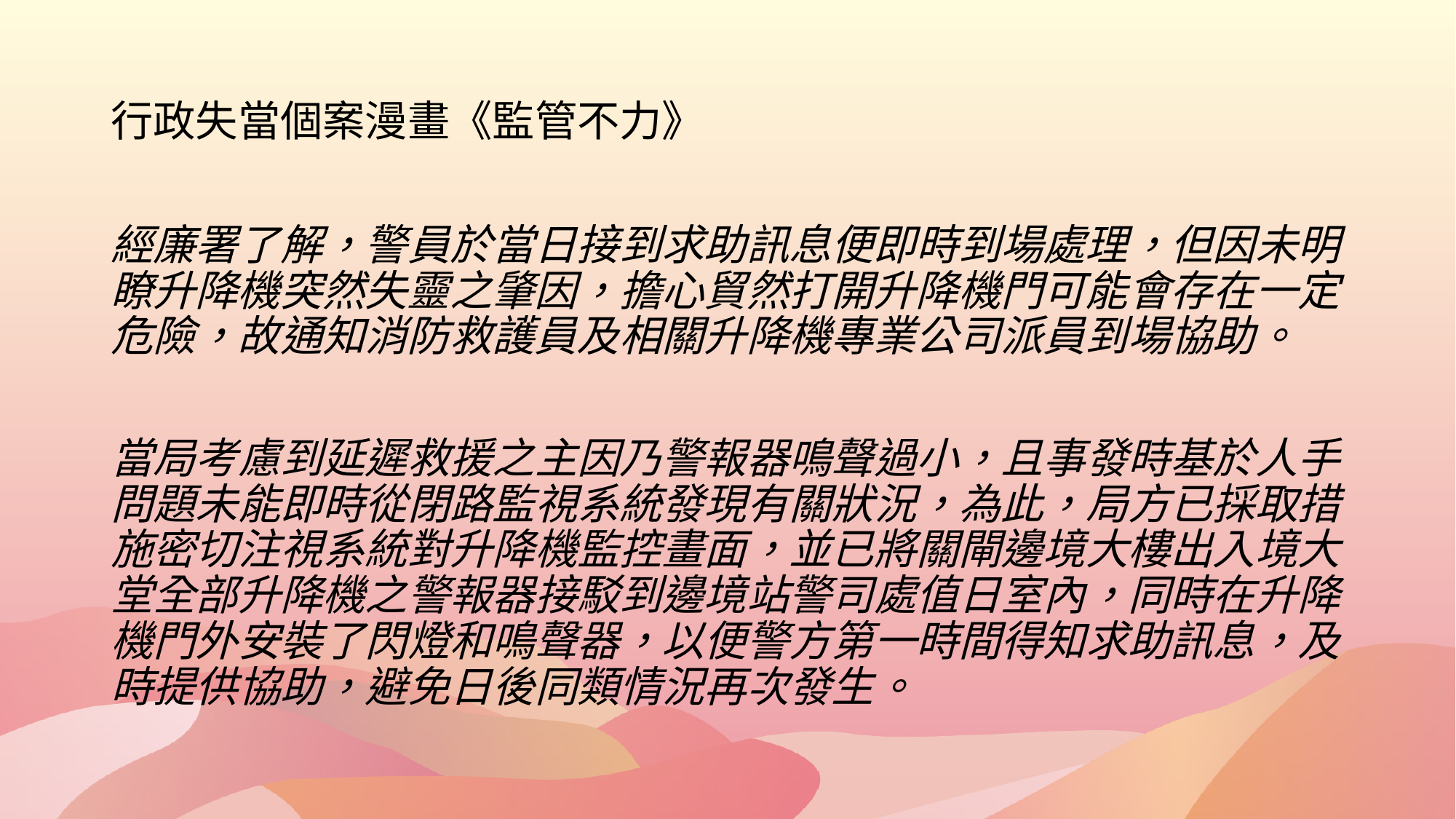

# 行政失當個案漫畫《監管不力》
經廉署了解，警員於當日接到求助訊息便即時到場處理，但因未明瞭升降機突然失靈之肇因，擔心貿然打開升降機門可能會存在一定危險，故通知消防救護員及相關升降機專業公司派員到場協助。

當局考慮到延遲救援之主因乃警報器鳴聲過小，且事發時基於人手問題未能即時從閉路監視系統發現有關狀況，為此，局方已採取措施密切注視系統對升降機監控畫面，並已將關閘邊境大樓出入境大堂全部升降機之警報器接駁到邊境站警司處值日室內，同時在升降機門外安裝了閃燈和鳴聲器，以便警方第一時間得知求助訊息，及時提供協助，避免日後同類情況再次發生。